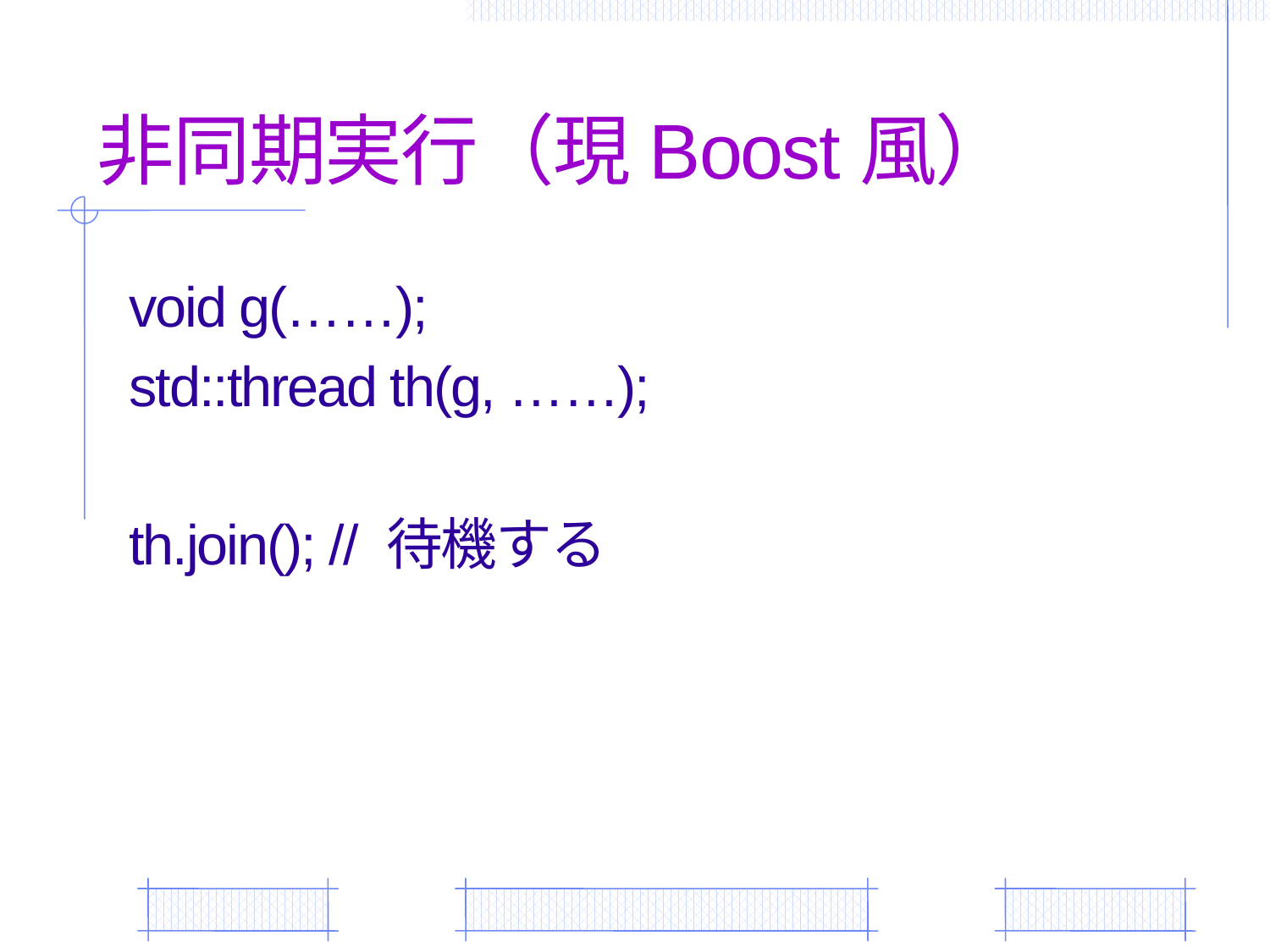

# 非同期実行（現Boost風）
void g(……);
std::thread th(g, ……);

th.join(); // 待機する